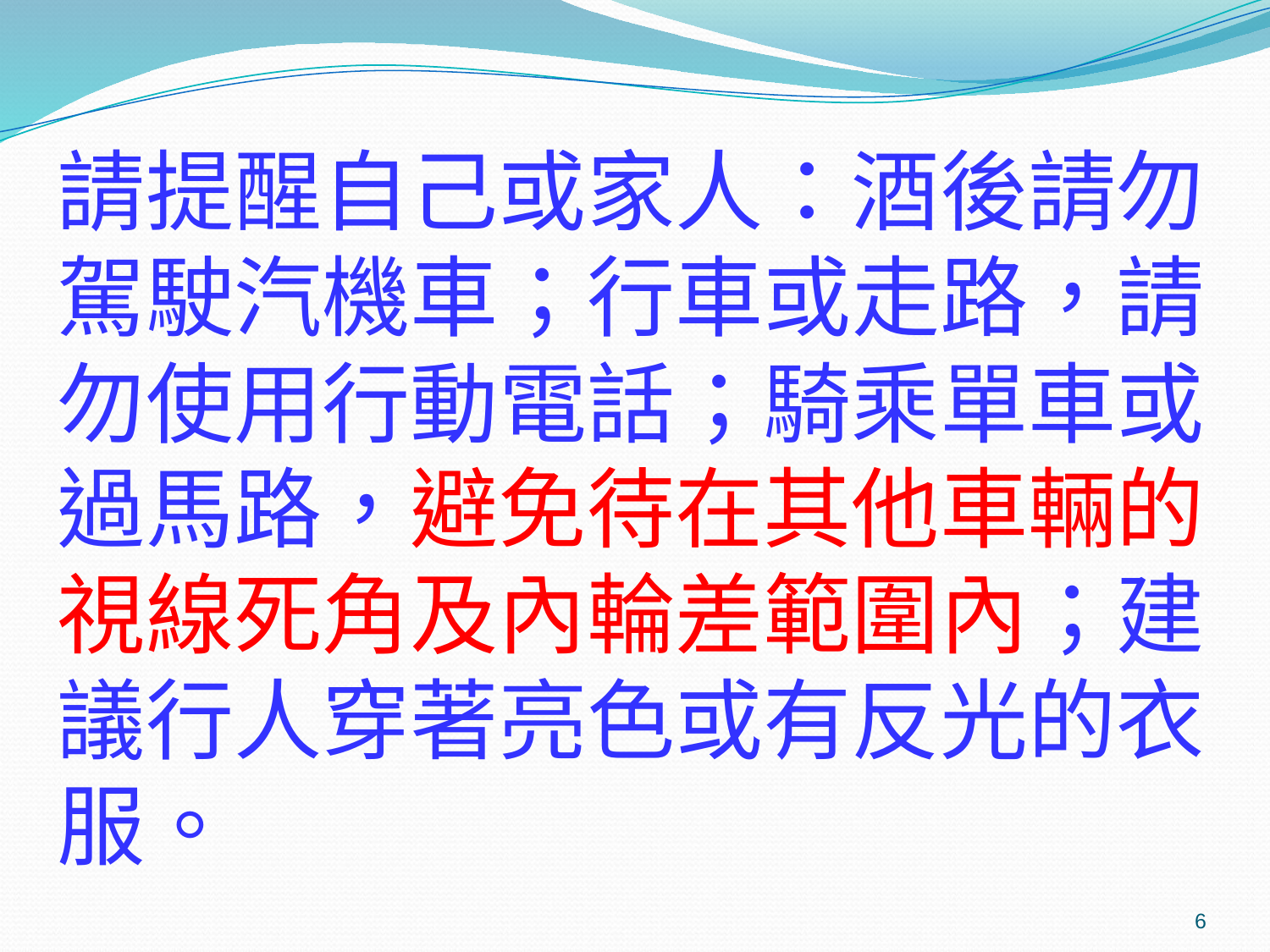

請提醒自己或家人：酒後請勿駕駛汽機車；行車或走路，請勿使用行動電話；騎乘單車或過馬路，避免待在其他車輛的視線死角及內輪差範圍內；建議行人穿著亮色或有反光的衣服。
6